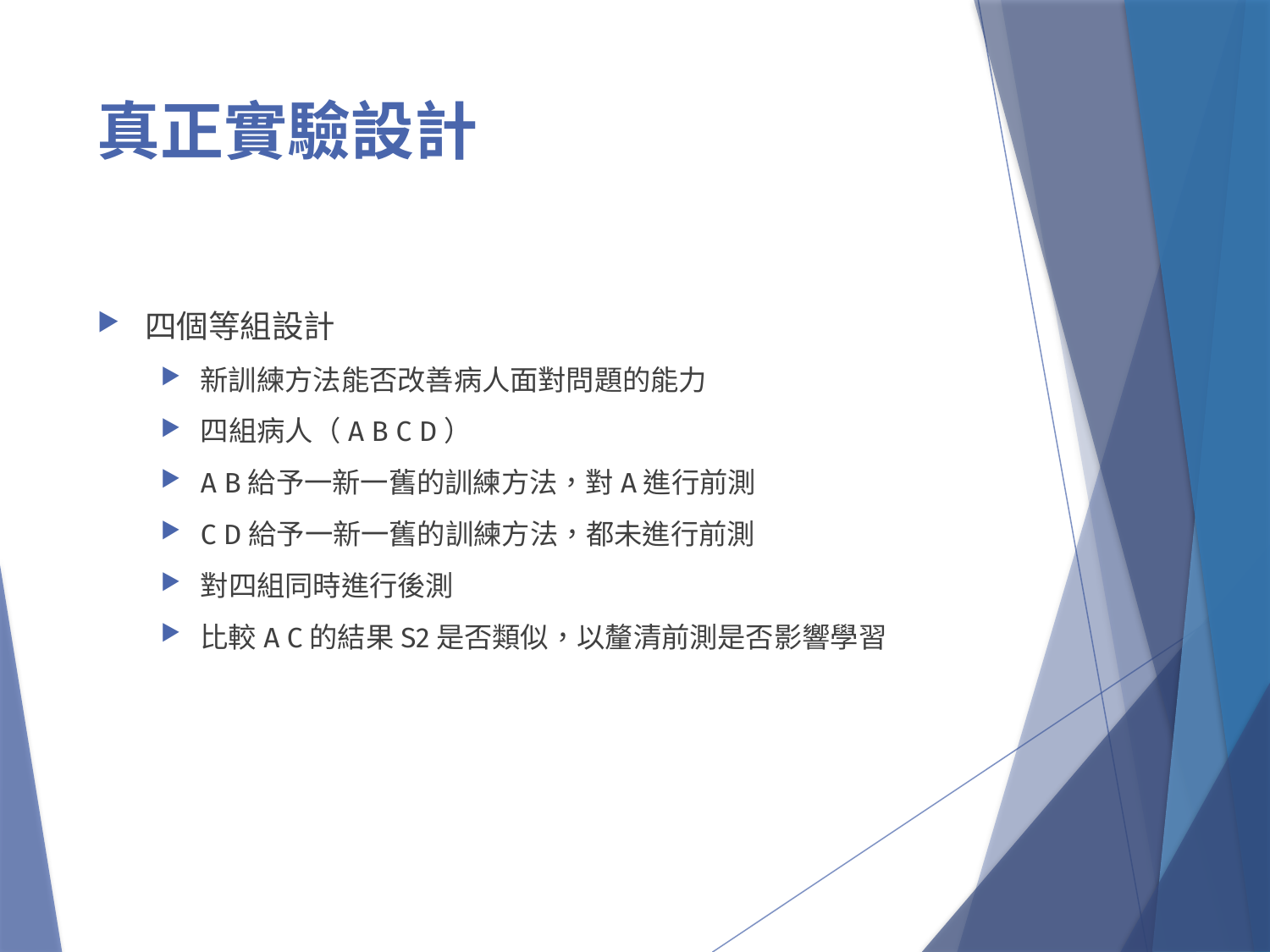

# 真正實驗設計
四個等組設計
新訓練方法能否改善病人面對問題的能力
四組病人（A B C D）
A B給予一新一舊的訓練方法，對A進行前測
C D給予一新一舊的訓練方法，都未進行前測
對四組同時進行後測
比較A C的結果S2是否類似，以釐清前測是否影響學習